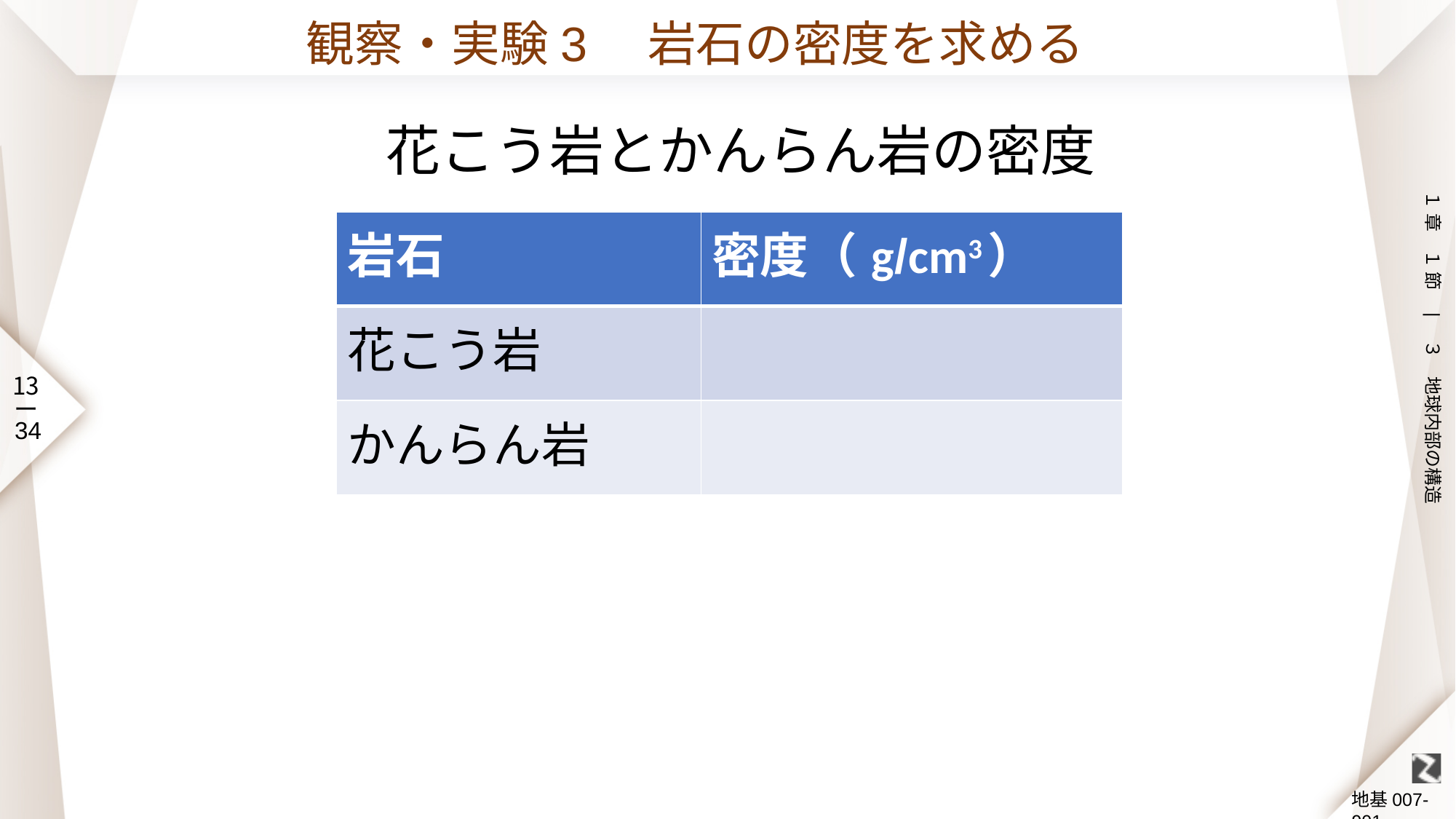

# 観察・実験3　岩石の密度を求める
花こう岩とかんらん岩の密度
| 岩石 | 密度（g/cm3） |
| --- | --- |
| 花こう岩 |  |
| かんらん岩 |  |